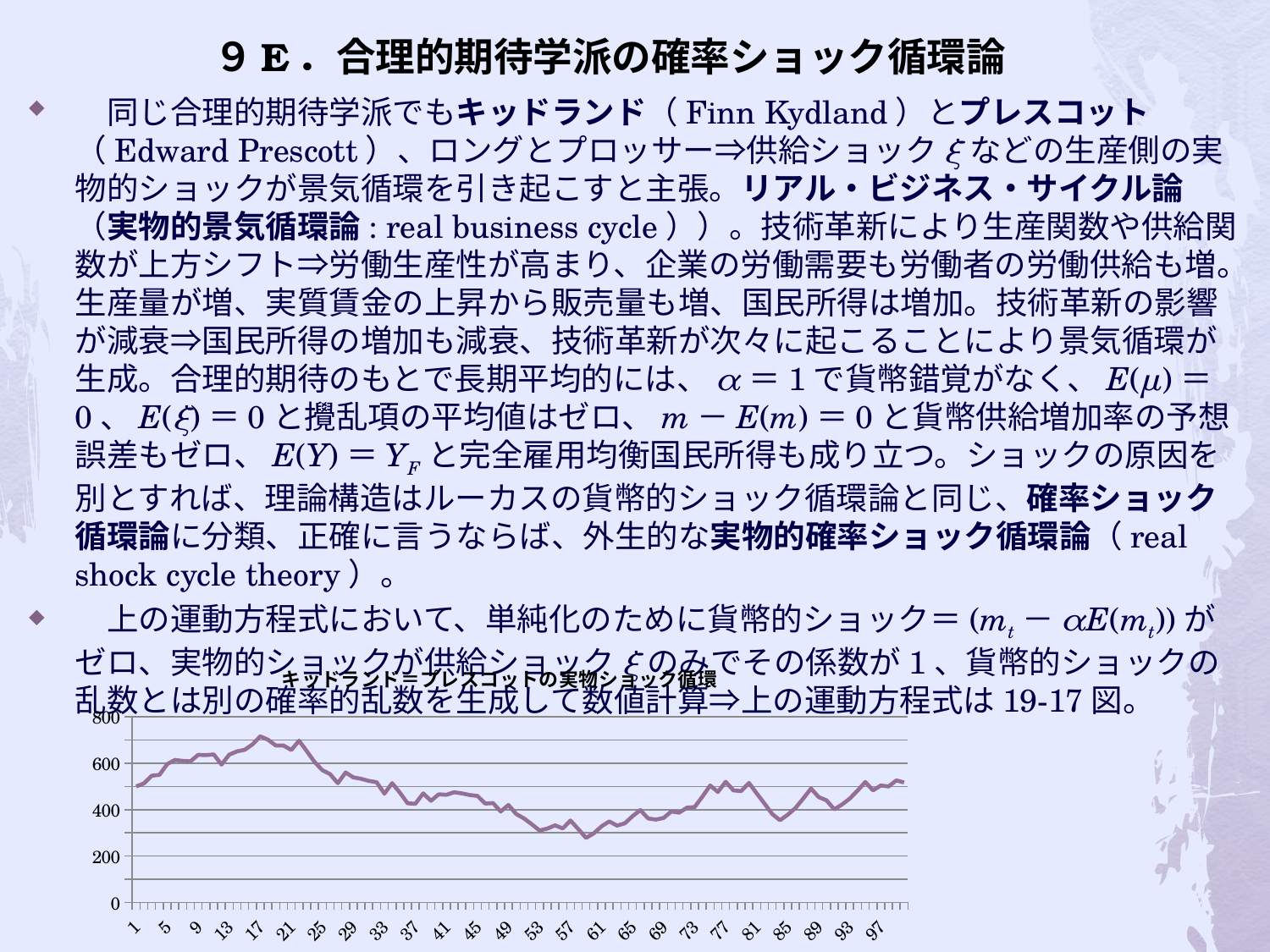

# ９E．合理的期待学派の確率ショック循環論
　同じ合理的期待学派でもキッドランド（Finn Kydland）とプレスコット（Edward Prescott）、ロングとプロッサー⇒供給ショックξなどの生産側の実物的ショックが景気循環を引き起こすと主張。リアル・ビジネス・サイクル論（実物的景気循環論: real business cycle））。技術革新により生産関数や供給関数が上方シフト⇒労働生産性が高まり、企業の労働需要も労働者の労働供給も増。生産量が増、実質賃金の上昇から販売量も増、国民所得は増加。技術革新の影響が減衰⇒国民所得の増加も減衰、技術革新が次々に起こることにより景気循環が生成。合理的期待のもとで長期平均的には、α＝1で貨幣錯覚がなく、E(μ)＝0、E(ξ)＝0と攪乱項の平均値はゼロ、m－E(m)＝0と貨幣供給増加率の予想誤差もゼロ、E(Y)＝YFと完全雇用均衡国民所得も成り立つ。ショックの原因を別とすれば、理論構造はルーカスの貨幣的ショック循環論と同じ、確率ショック循環論に分類、正確に言うならば、外生的な実物的確率ショック循環論（real shock cycle theory）。
　上の運動方程式において、単純化のために貨幣的ショック＝(mt－αE(mt))がゼロ、実物的ショックが供給ショックξのみでその係数が1、貨幣的ショックの乱数とは別の確率的乱数を生成して数値計算⇒上の運動方程式は19-17図。

### Chart:

| Category |  |
|---|---|